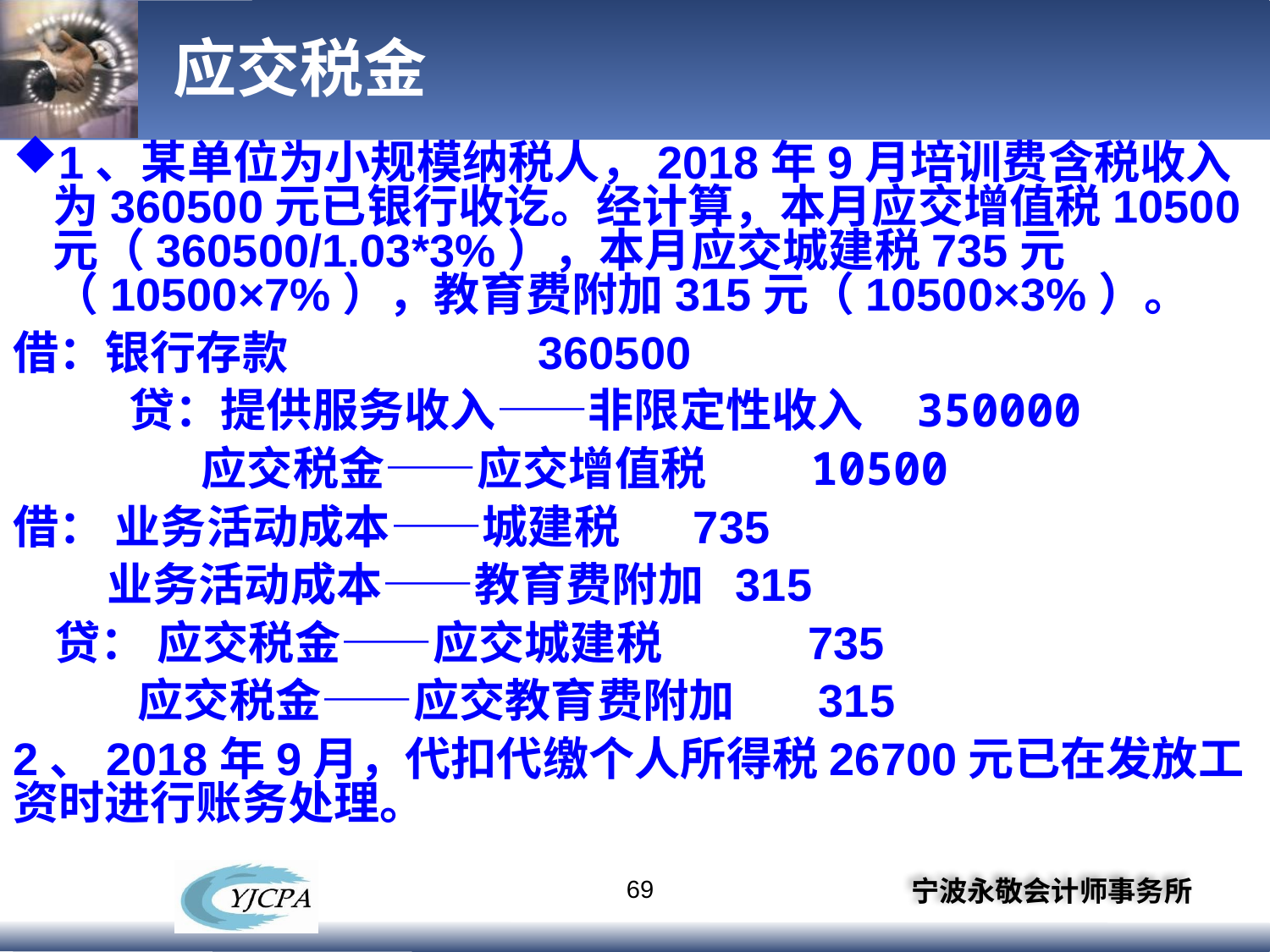

# 应交税金
1、某单位为小规模纳税人，2018年9月培训费含税收入为360500元已银行收讫。经计算，本月应交增值税10500元（360500/1.03*3%），本月应交城建税735元（10500×7%），教育费附加315元（10500×3%）。
借：银行存款                       360500
    贷：提供服务收入——非限定性收入    350000
           应交税金——应交增值税         10500
借： 业务活动成本——城建税      735
        业务活动成本——教育费附加  315
   贷： 应交税金——应交城建税             735
           应交税金——应交教育费附加       315
2、2018年9月，代扣代缴个人所得税26700元已在发放工资时进行账务处理。